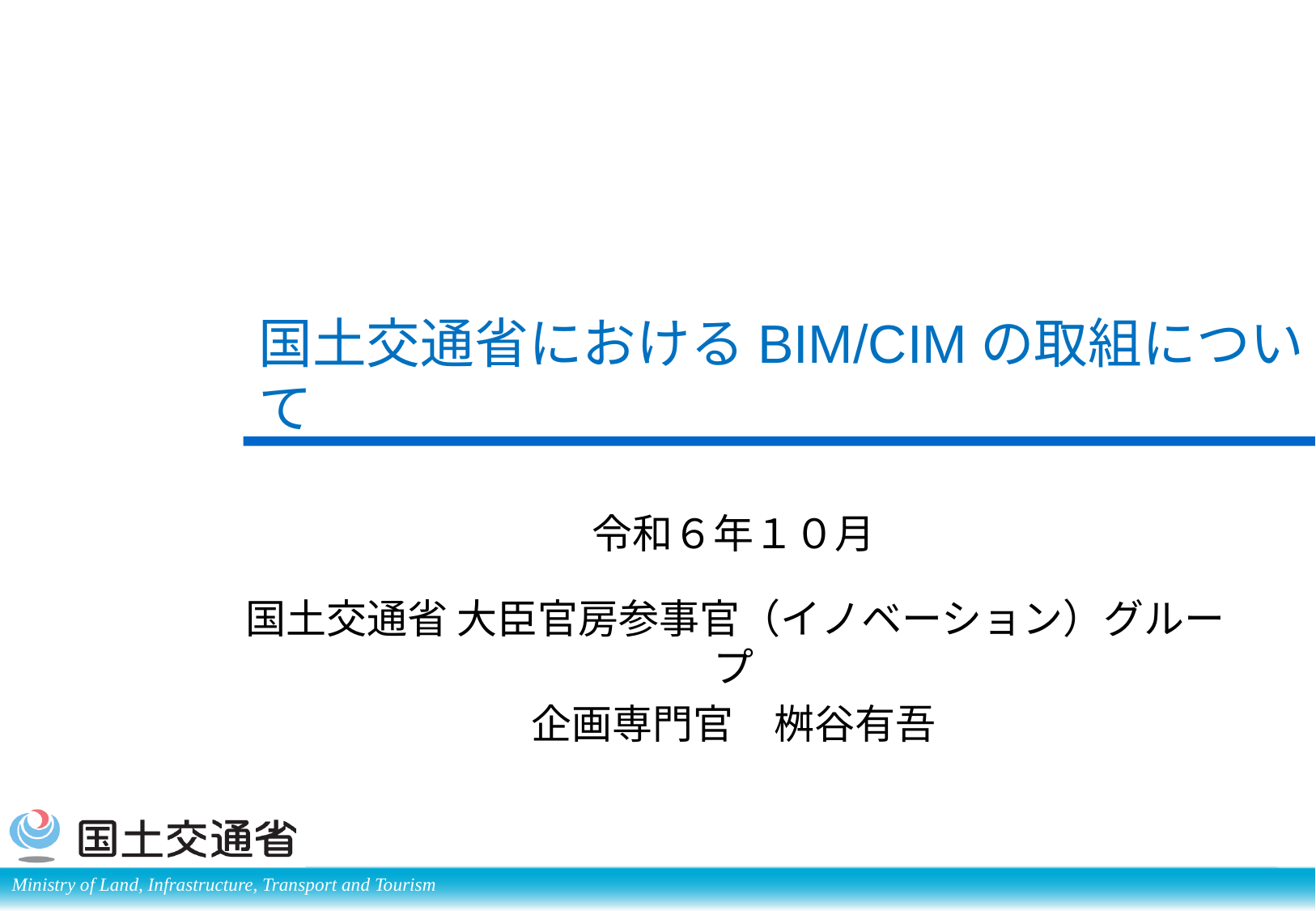

国土交通省におけるBIM/CIMの取組について
令和６年１０月

国土交通省 大臣官房参事官（イノベーション）グループ
企画専門官　桝谷有吾